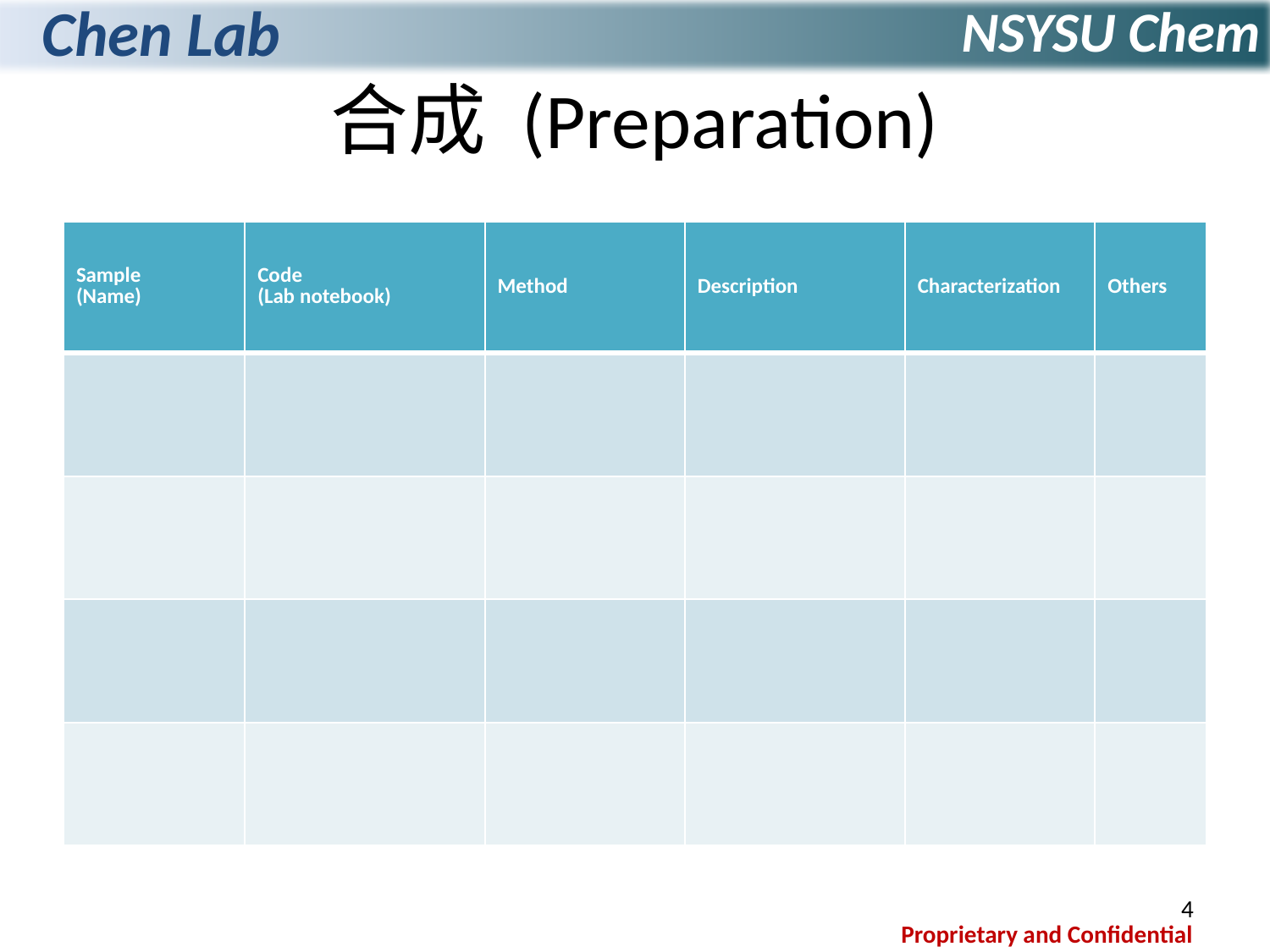

# 合成 (Preparation)
| Sample (Name) | Code (Lab notebook) | Method | Description | Characterization | Others |
| --- | --- | --- | --- | --- | --- |
|  |  |  |  |  |  |
|  |  |  |  |  |  |
|  |  |  |  |  |  |
|  |  |  |  |  |  |
4